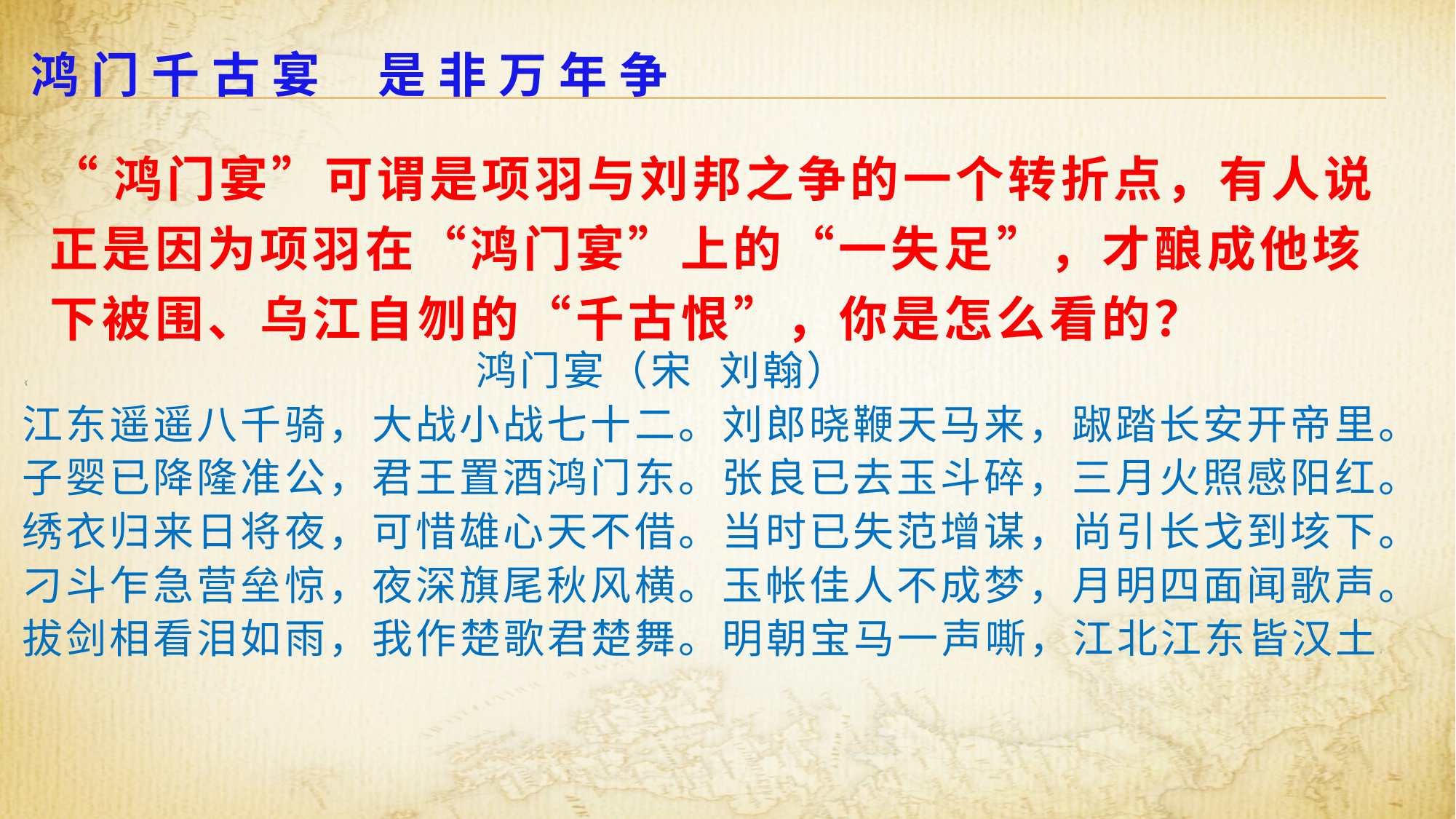

鸿门千古宴  是非万年争
“鸿门宴”可谓是项羽与刘邦之争的一个转折点，有人说正是因为项羽在“鸿门宴”上的“一失足”，才酿成他垓下被围、乌江自刎的“千古恨”，你是怎么看的？
《                                                                                                       鸿门宴（宋  刘翰）
江东遥遥八千骑，大战小战七十二。刘郎晓鞭天马来，踧踏长安开帝里。
子婴已降隆准公，君王置酒鸿门东。张良已去玉斗碎，三月火照感阳红。
绣衣归来日将夜，可惜雄心天不借。当时已失范增谋，尚引长戈到垓下。
刁斗乍急营垒惊，夜深旗尾秋风横。玉帐佳人不成梦，月明四面闻歌声。
拔剑相看泪如雨，我作楚歌君楚舞。明朝宝马一声嘶，江北江东皆汉土。